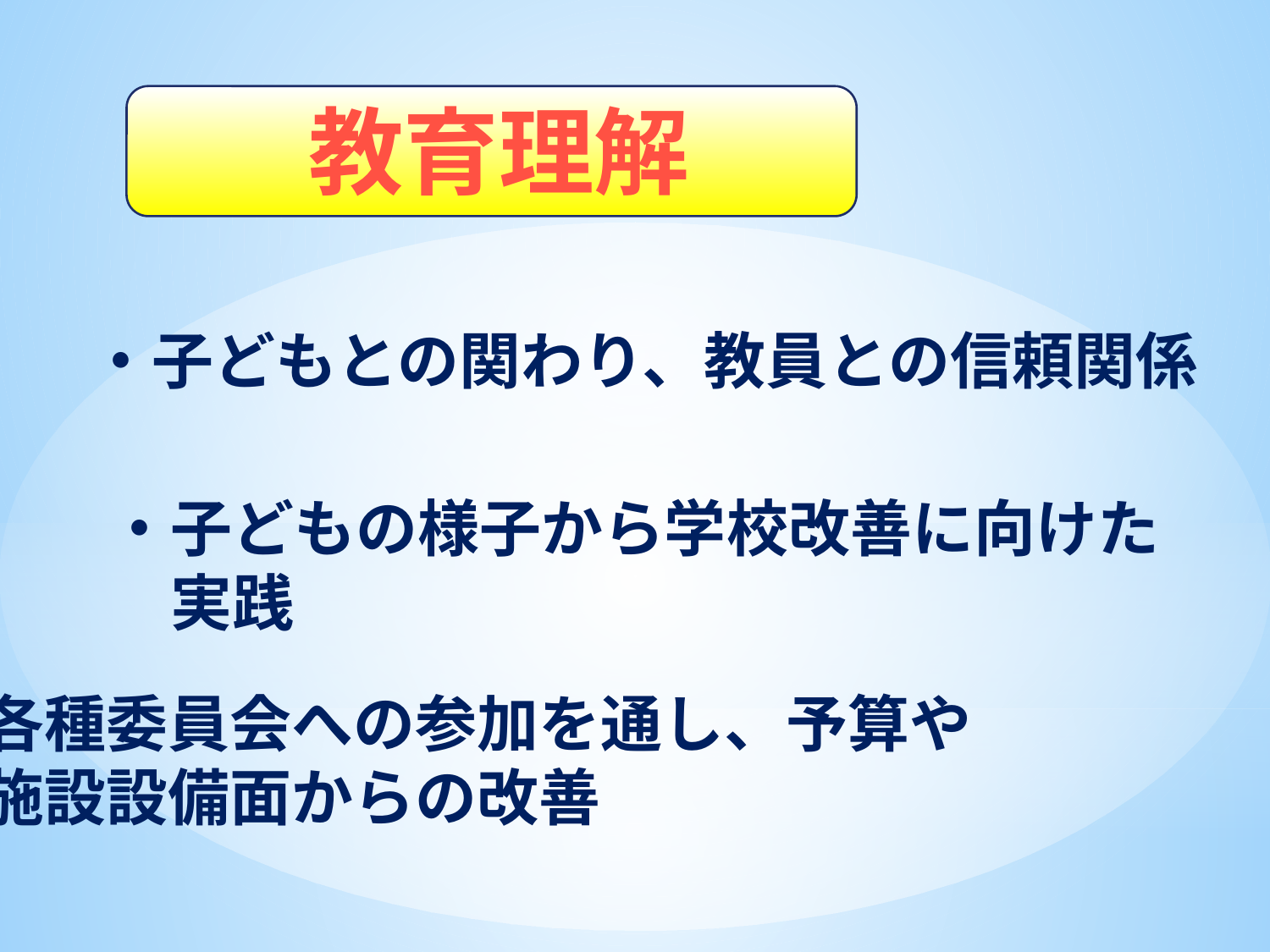

教育理解

・子どもとの関わり、教員との信頼関係
・子どもの様子から学校改善に向けた
　実践
・各種委員会への参加を通し、予算や
　施設設備面からの改善
　　　　　　　　　　　　　　　　　　　　　　　など